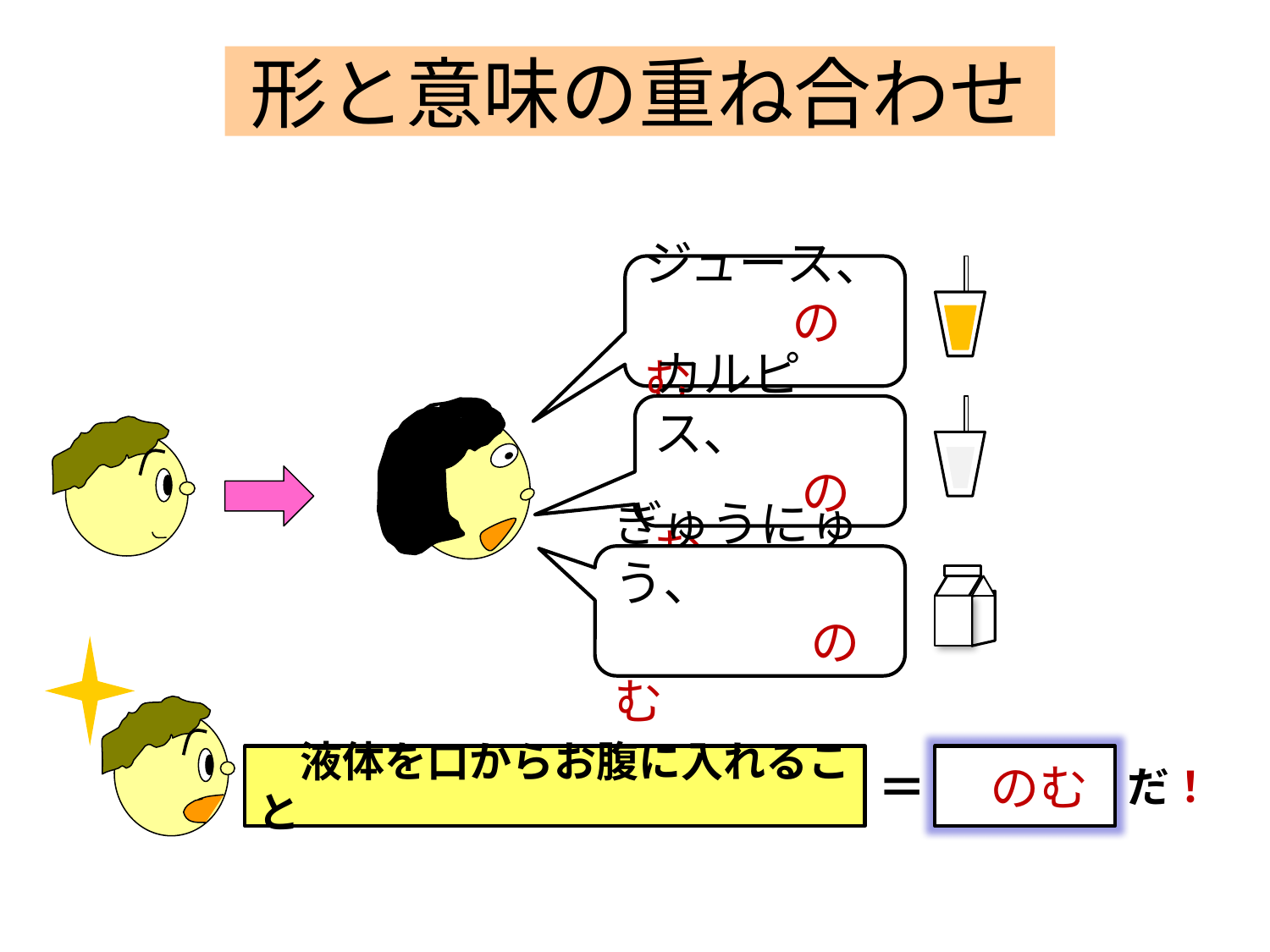

形と意味の重ね合わせ

ジュース、
　　　のむ

カルピス、
　　　のむ

ぎゅうにゅう、
　　　　のむ

　液体を口からお腹に入れること
＝
　のむ
だ！